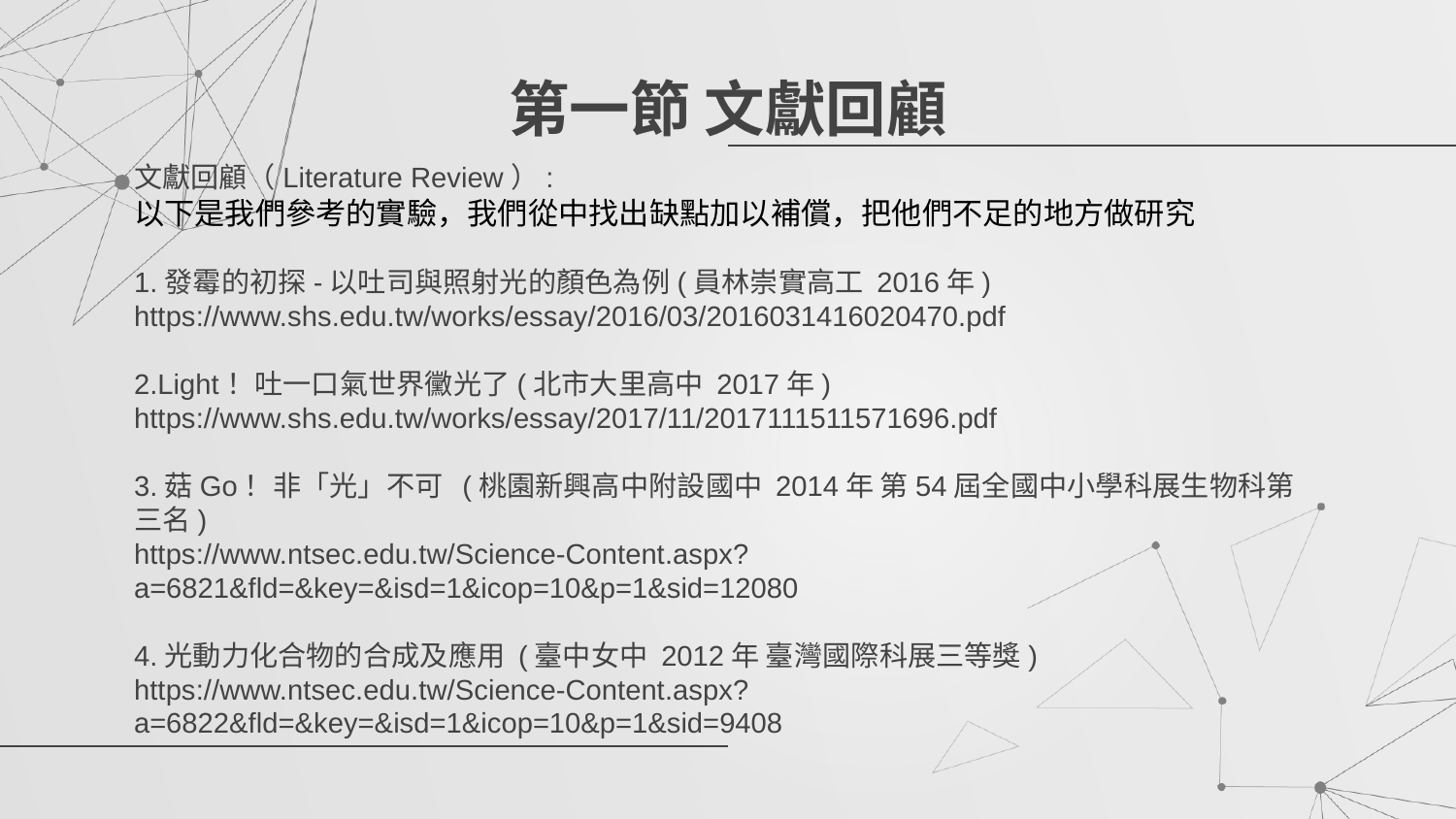

# 第一節 文獻回顧
文獻回顧（Literature Review）:
以下是我們參考的實驗，我們從中找出缺點加以補償，把他們不足的地方做研究

1.發霉的初探-以吐司與照射光的顏色為例(員林崇實高工 2016年)
https://www.shs.edu.tw/works/essay/2016/03/2016031416020470.pdf

2.Light！吐一口氣世界黴光了(北市大里高中 2017年)
https://www.shs.edu.tw/works/essay/2017/11/2017111511571696.pdf

3.菇Go！非「光」不可  (桃園新興高中附設國中 2014年 第54屆全國中小學科展生物科第三名)
https://www.ntsec.edu.tw/Science-Content.aspx?a=6821&fld=&key=&isd=1&icop=10&p=1&sid=12080

4.光動力化合物的合成及應用 (臺中女中 2012年 臺灣國際科展三等獎)
https://www.ntsec.edu.tw/Science-Content.aspx?a=6822&fld=&key=&isd=1&icop=10&p=1&sid=9408